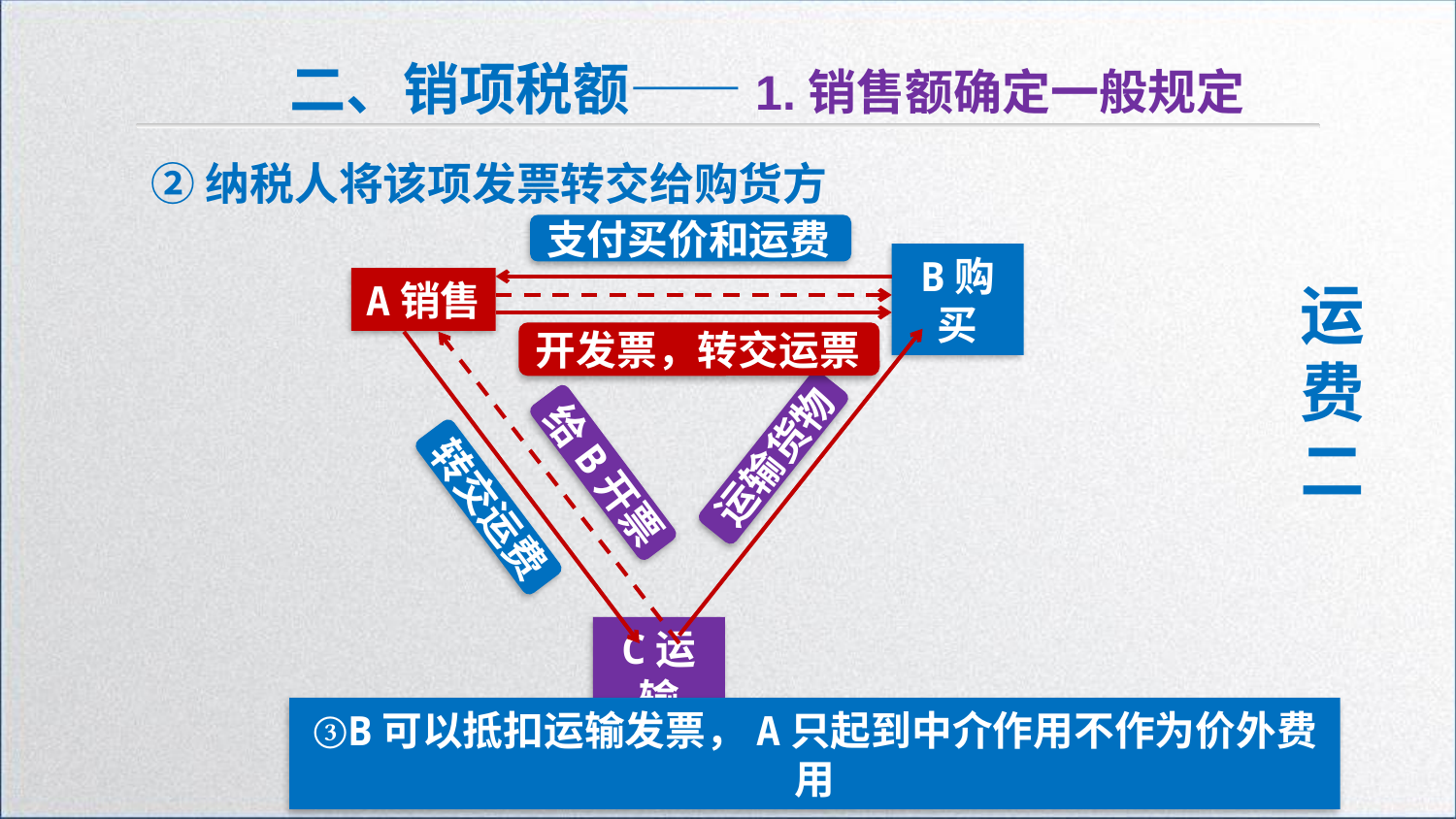

二、销项税额——1.销售额确定一般规定
②纳税人将该项发票转交给购货方
支付买价和运费
A销售
B购买
运费二
开发票，转交运票
运输货物
给B开票
转交运费
C运输
③B可以抵扣运输发票，A只起到中介作用不作为价外费用